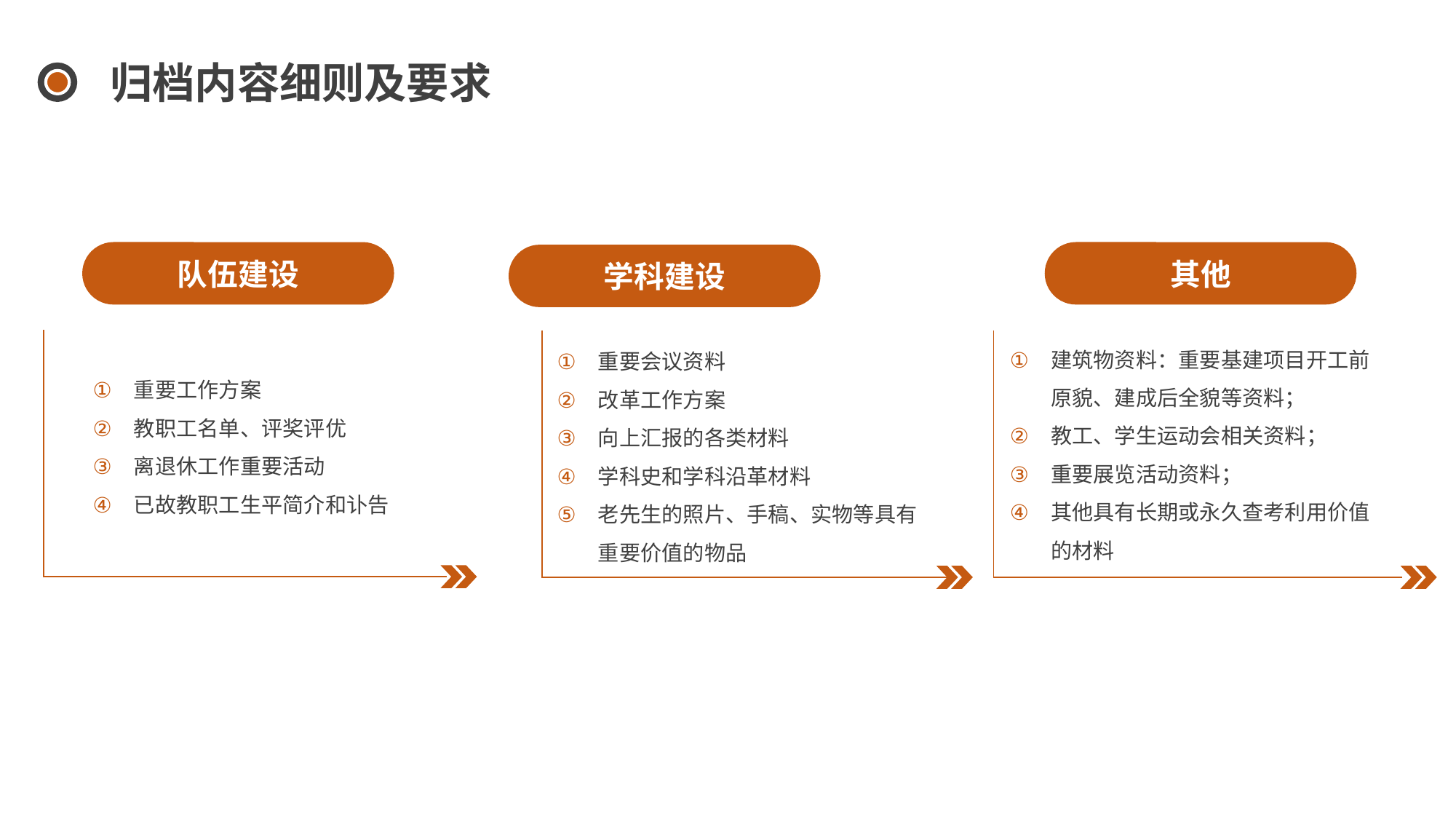

归档内容细则及要求

队伍建设
其他
学科建设
建筑物资料：重要基建项目开工前原貌、建成后全貌等资料；
教工、学生运动会相关资料；
重要展览活动资料；
其他具有长期或永久查考利用价值的材料
重要会议资料
改革工作方案
向上汇报的各类材料
学科史和学科沿革材料
老先生的照片、手稿、实物等具有重要价值的物品
重要工作方案
教职工名单、评奖评优
离退休工作重要活动
已故教职工生平简介和讣告